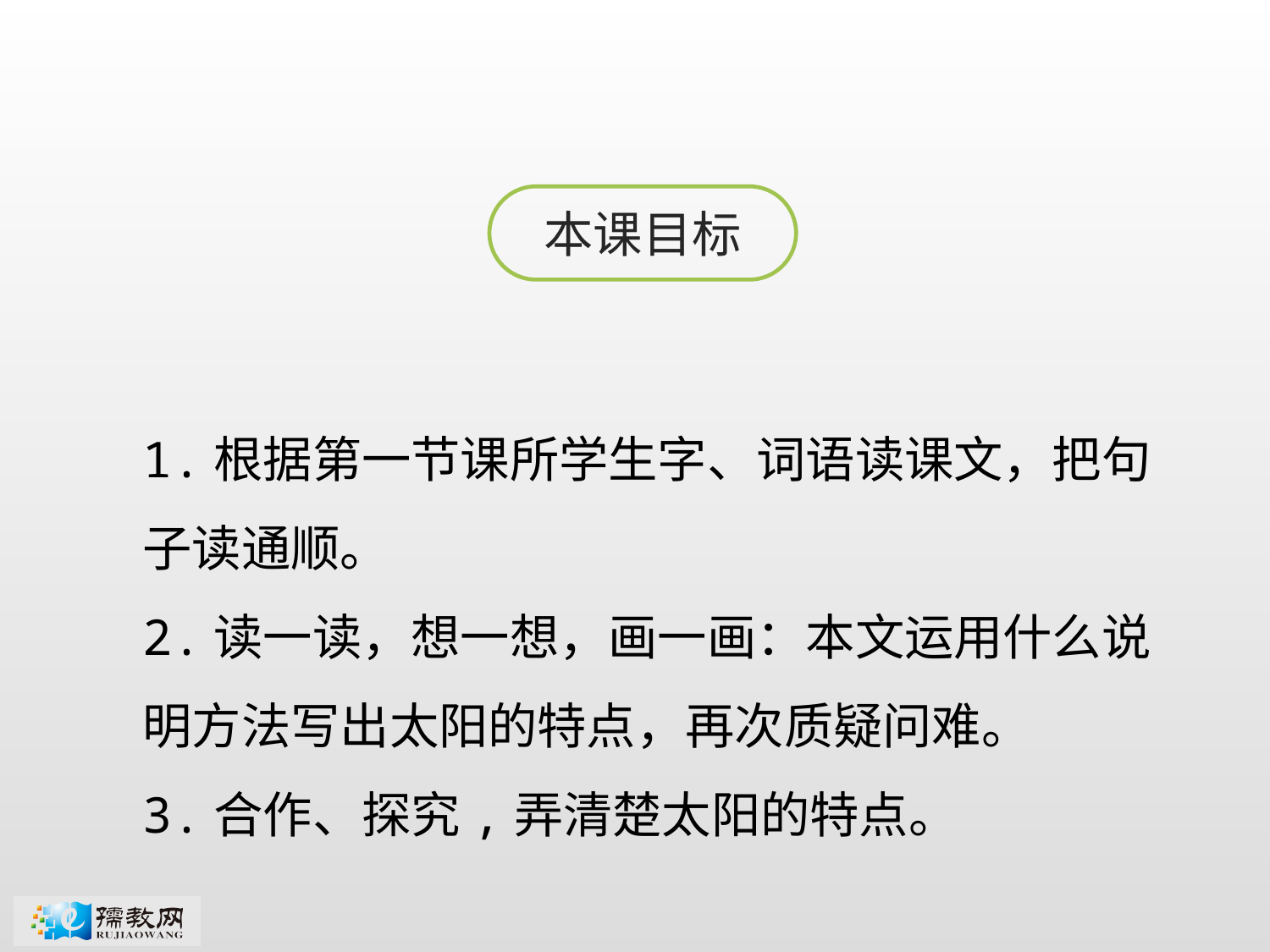

本课目标
1.根据第一节课所学生字、词语读课文，把句子读通顺。
2.读一读，想一想，画一画：本文运用什么说明方法写出太阳的特点，再次质疑问难。
3.合作、探究,弄清楚太阳的特点。